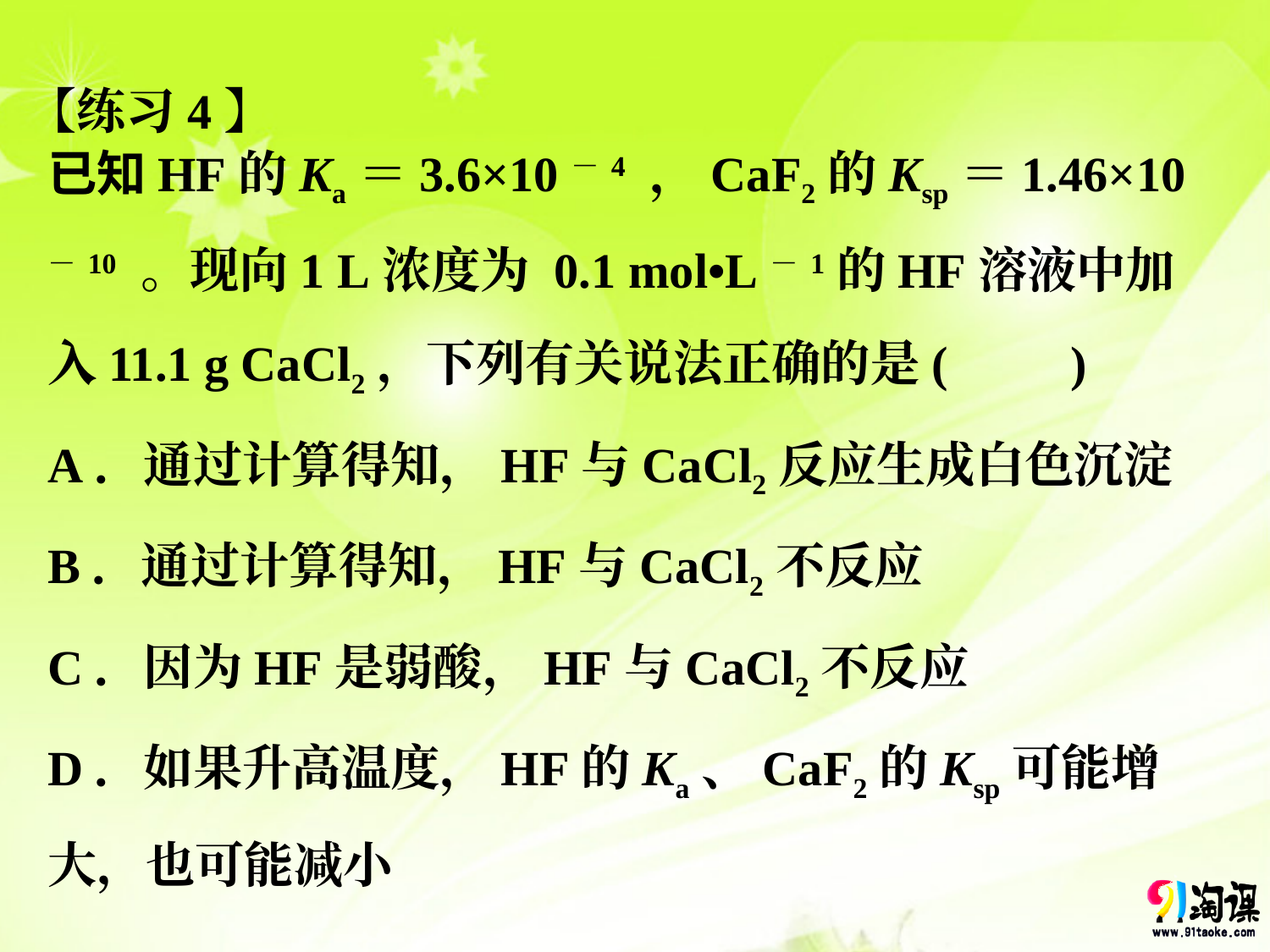

【练习4】
已知HF的Ka＝3.6×10－4 ，CaF2的Ksp＝1.46×10－10 。现向1 L浓度为 0.1 mol•L－1的HF溶液中加入11.1 g CaCl2，下列有关说法正确的是(　　)
A．通过计算得知，HF与CaCl2反应生成白色沉淀
B．通过计算得知，HF与CaCl2不反应
C．因为HF是弱酸，HF与CaCl2不反应
D．如果升高温度，HF的Ka、CaF2的Ksp可能增大，也可能减小